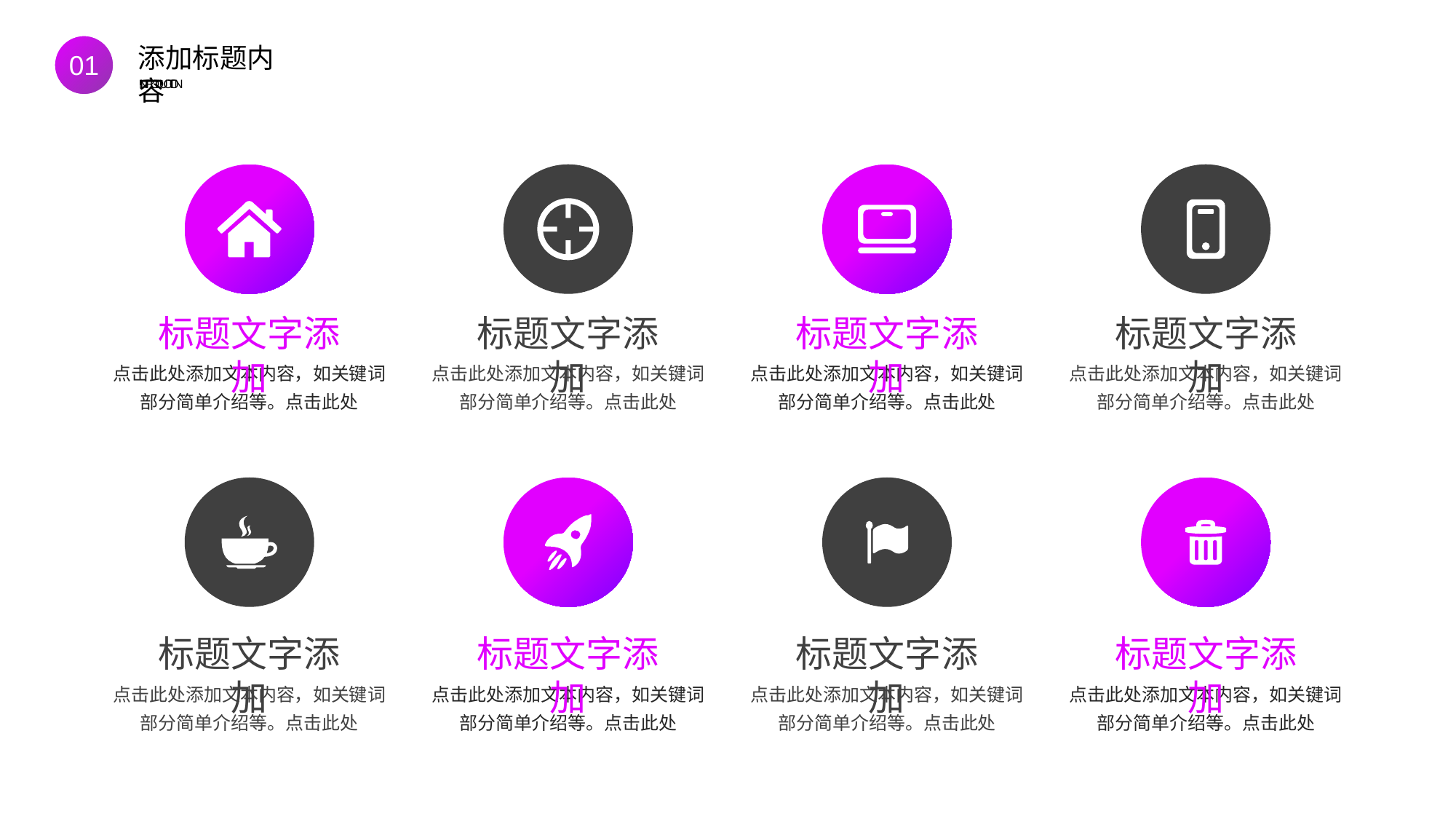

01
添加标题内容
INTRODUCTION

标题文字添加
点击此处添加文本内容，如关键词
部分简单介绍等。点击此处

标题文字添加
点击此处添加文本内容，如关键词
部分简单介绍等。点击此处

标题文字添加
点击此处添加文本内容，如关键词
部分简单介绍等。点击此处

标题文字添加
点击此处添加文本内容，如关键词
部分简单介绍等。点击此处

标题文字添加
点击此处添加文本内容，如关键词
部分简单介绍等。点击此处

标题文字添加
点击此处添加文本内容，如关键词
部分简单介绍等。点击此处

标题文字添加
点击此处添加文本内容，如关键词
部分简单介绍等。点击此处

标题文字添加
点击此处添加文本内容，如关键词
部分简单介绍等。点击此处